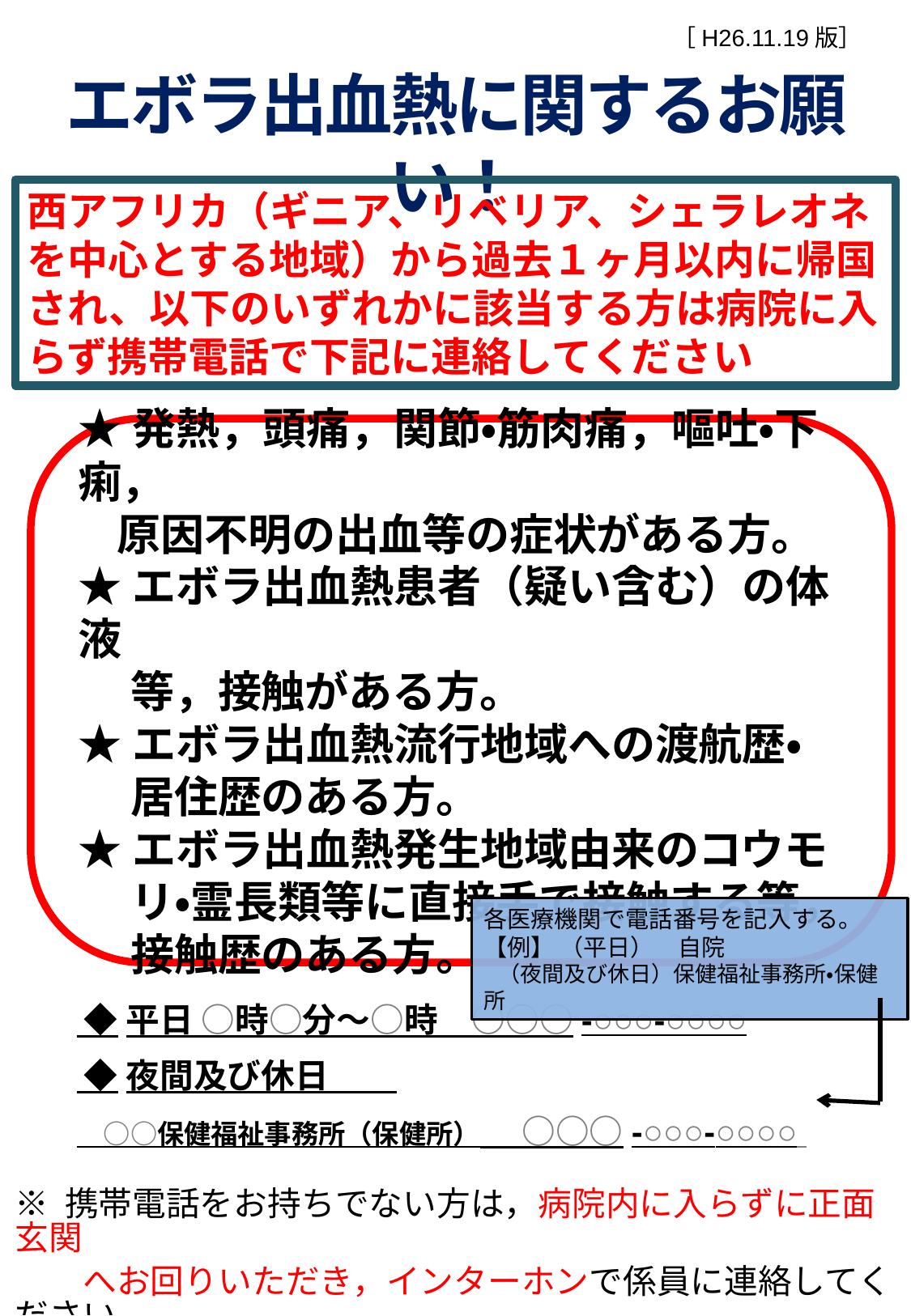

［H26.11.19版］
エボラ出血熱に関するお願い！
西アフリカ（ギニア、リベリア、シェラレオネを中心とする地域）から過去１ヶ月以内に帰国され、以下のいずれかに該当する方は病院に入らず携帯電話で下記に連絡してください
★発熱，頭痛，関節・筋肉痛，嘔吐・下痢，
   原因不明の出血等の症状がある方。
★エボラ出血熱患者（疑い含む）の体液
　 等，接触がある方。
★エボラ出血熱流行地域への渡航歴・
　 居住歴のある方。
★エボラ出血熱発生地域由来のコウモ
　 リ・霊長類等に直接手で接触する等，
　 接触歴のある方。
各医療機関で電話番号を記入する。
【例】 （平日）　自院
  （夜間及び休日）保健福祉事務所・保健所
 ◆平日 ○時○分〜○時　○○○-○○○-○○○○
 ◆夜間及び休日
　○○保健福祉事務所（保健所）　 ○○○-○○○-○○○○
※ 携帯電話をお持ちでない方は，病院内に入らずに正面玄関
　　へお回りいただき，インターホンで係員に連絡してください。